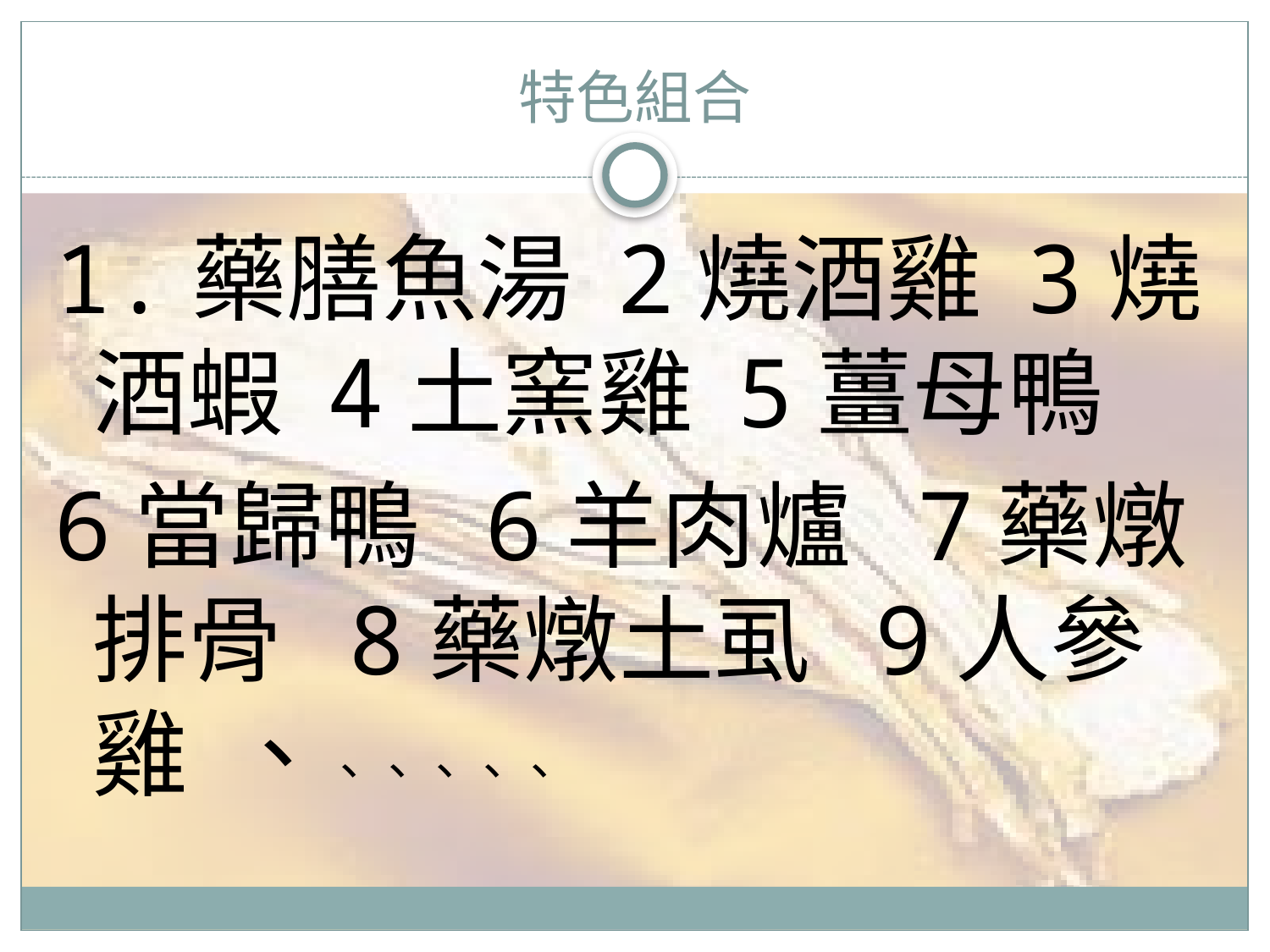

# 特色組合
1.藥膳魚湯 2燒酒雞 3燒酒蝦 4土窯雞 5薑母鴨
6當歸鴨  6羊肉爐  7藥燉排骨  8藥燉土虱  9人參雞  、、、、、、